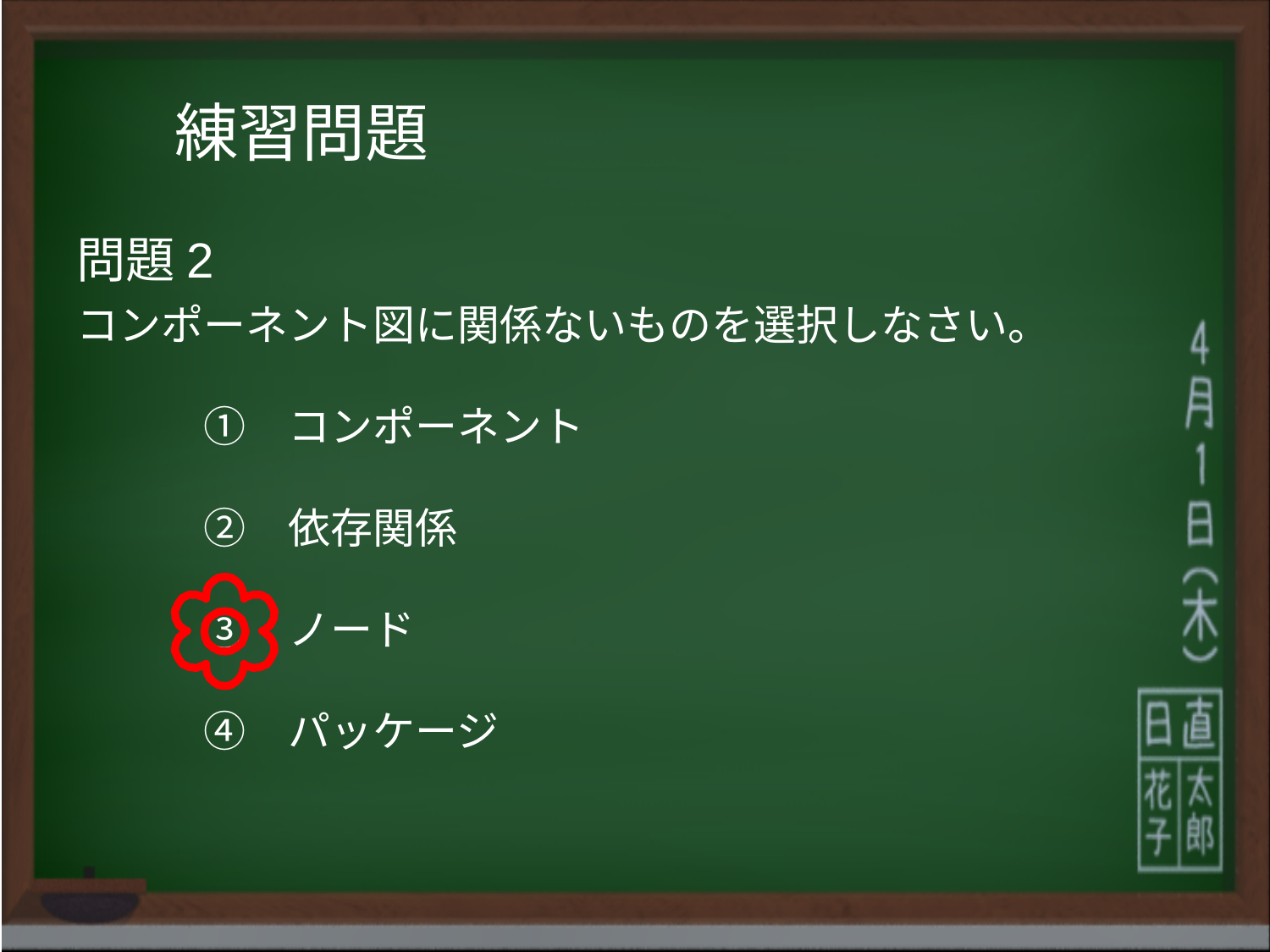

練習問題
問題2
コンポーネント図に関係ないものを選択しなさい。
	①　コンポーネント
	②　依存関係
	③　ノード
	④　パッケージ